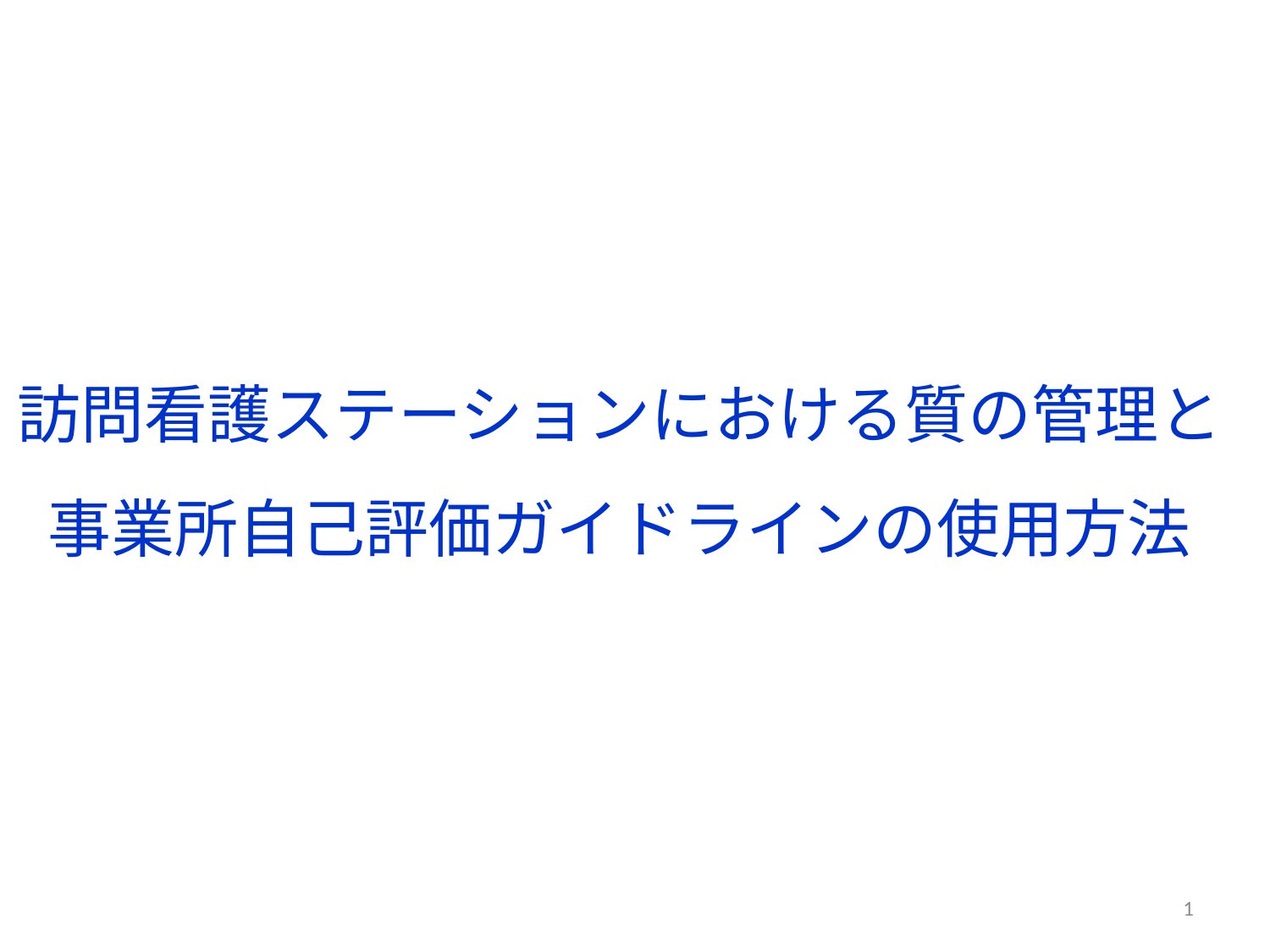

# 訪問看護ステーションにおける質の管理と 事業所自己評価ガイドラインの使用方法
1